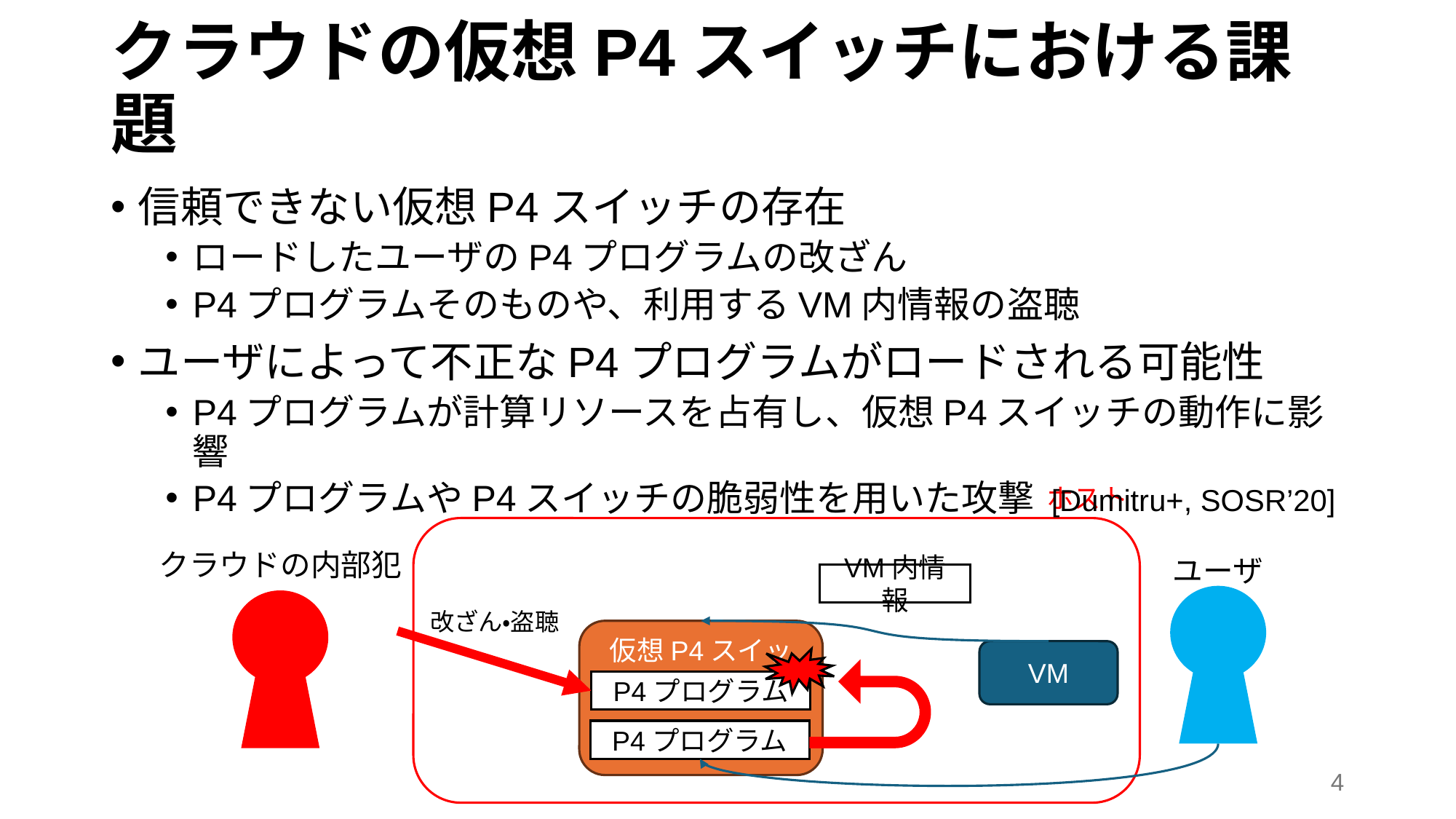

# クラウドの仮想P4スイッチにおける課題
信頼できない仮想P4スイッチの存在
ロードしたユーザのP4プログラムの改ざん
P4プログラムそのものや、利用するVM内情報の盗聴
ユーザによって不正なP4プログラムがロードされる可能性
P4プログラムが計算リソースを占有し、仮想P4スイッチの動作に影響
P4プログラムやP4スイッチの脆弱性を用いた攻撃 [Dumitru+, SOSR’20]
ホスト

クラウドの内部犯
ユーザ
VM内情報

改ざん・盗聴
仮想P4スイッチ
P4プログラム
VM

P4プログラム
4